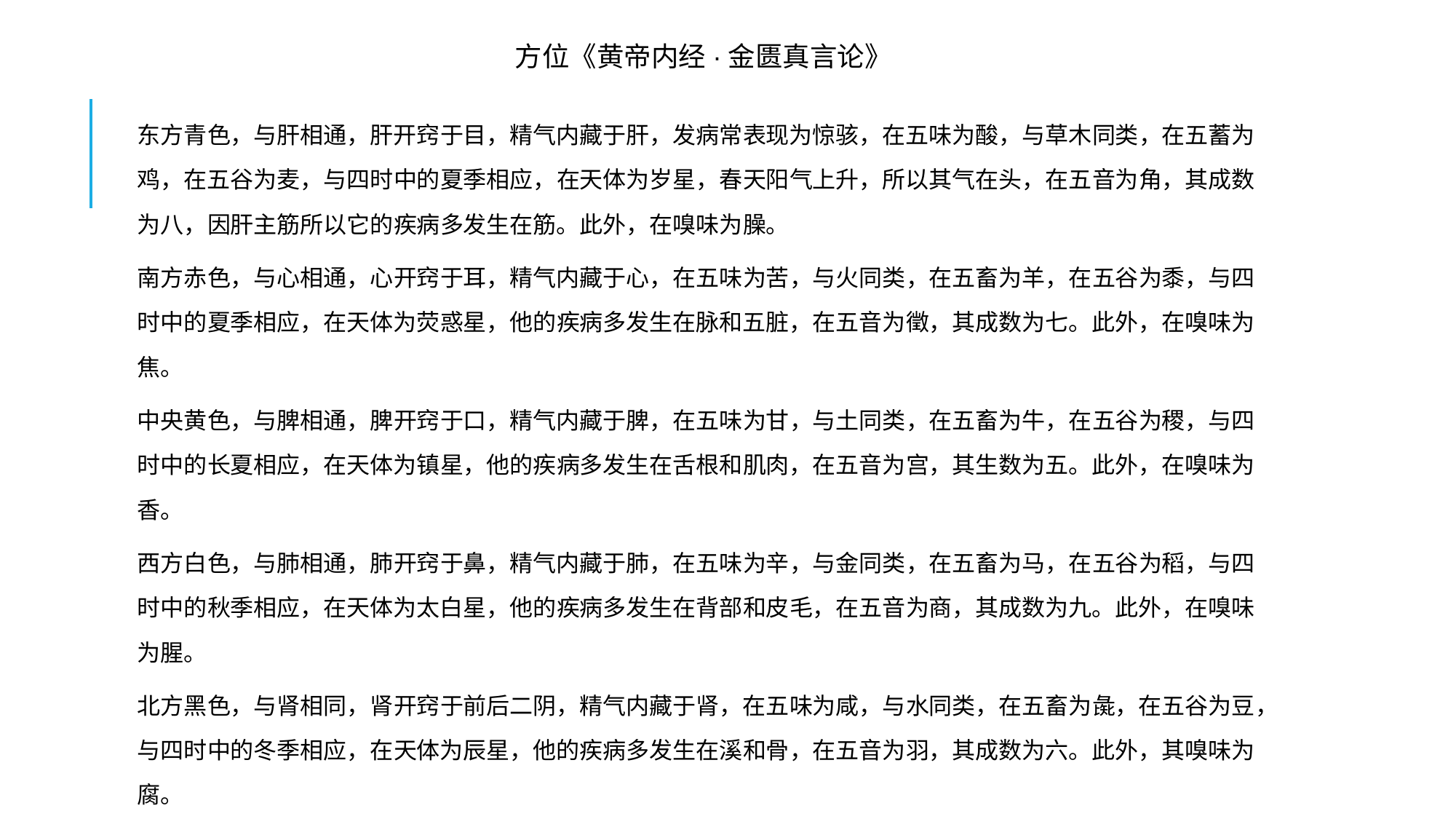

方位《黄帝内经·金匮真言论》
东方青色，与肝相通，肝开窍于目，精气内藏于肝，发病常表现为惊骇，在五味为酸，与草木同类，在五蓄为鸡，在五谷为麦，与四时中的夏季相应，在天体为岁星，春天阳气上升，所以其气在头，在五音为角，其成数为八，因肝主筋所以它的疾病多发生在筋。此外，在嗅味为臊。
南方赤色，与心相通，心开窍于耳，精气内藏于心，在五味为苦，与火同类，在五畜为羊，在五谷为黍，与四时中的夏季相应，在天体为荧惑星，他的疾病多发生在脉和五脏，在五音为徵，其成数为七。此外，在嗅味为焦。
中央黄色，与脾相通，脾开窍于口，精气内藏于脾，在五味为甘，与土同类，在五畜为牛，在五谷为稷，与四时中的长夏相应，在天体为镇星，他的疾病多发生在舌根和肌肉，在五音为宫，其生数为五。此外，在嗅味为香。
西方白色，与肺相通，肺开窍于鼻，精气内藏于肺，在五味为辛，与金同类，在五畜为马，在五谷为稻，与四时中的秋季相应，在天体为太白星，他的疾病多发生在背部和皮毛，在五音为商，其成数为九。此外，在嗅味为腥。
北方黑色，与肾相同，肾开窍于前后二阴，精气内藏于肾，在五味为咸，与水同类，在五畜为彘，在五谷为豆，与四时中的冬季相应，在天体为辰星，他的疾病多发生在溪和骨，在五音为羽，其成数为六。此外，其嗅味为腐。